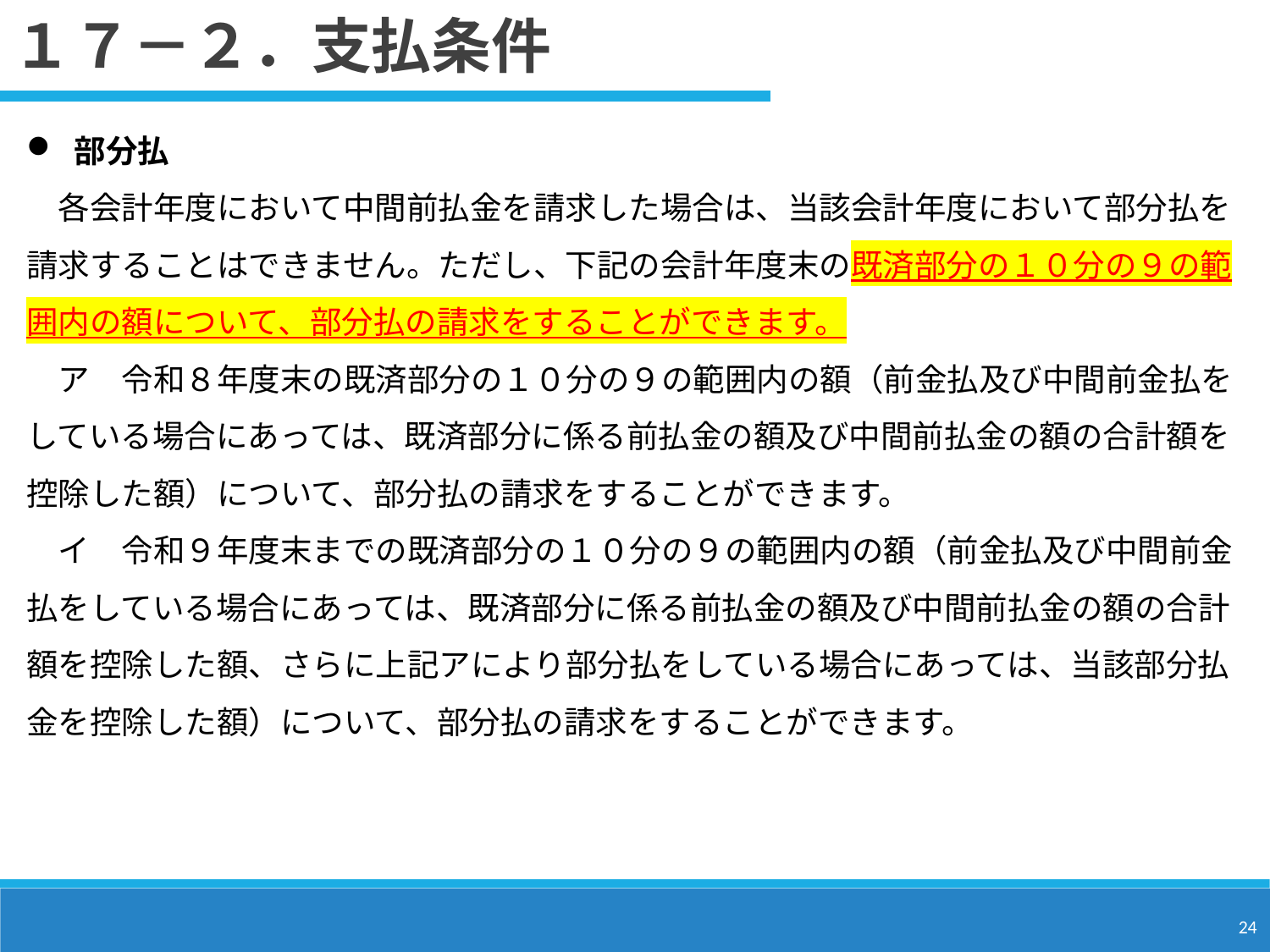

１７－２．支払条件
部分払
　各会計年度において中間前払金を請求した場合は、当該会計年度において部分払を請求することはできません。ただし、下記の会計年度末の既済部分の１０分の９の範囲内の額について、部分払の請求をすることができます。
　ア　令和８年度末の既済部分の１０分の９の範囲内の額（前金払及び中間前金払をしている場合にあっては、既済部分に係る前払金の額及び中間前払金の額の合計額を控除した額）について、部分払の請求をすることができます。
　イ　令和９年度末までの既済部分の１０分の９の範囲内の額（前金払及び中間前金払をしている場合にあっては、既済部分に係る前払金の額及び中間前払金の額の合計額を控除した額、さらに上記アにより部分払をしている場合にあっては、当該部分払金を控除した額）について、部分払の請求をすることができます。

24